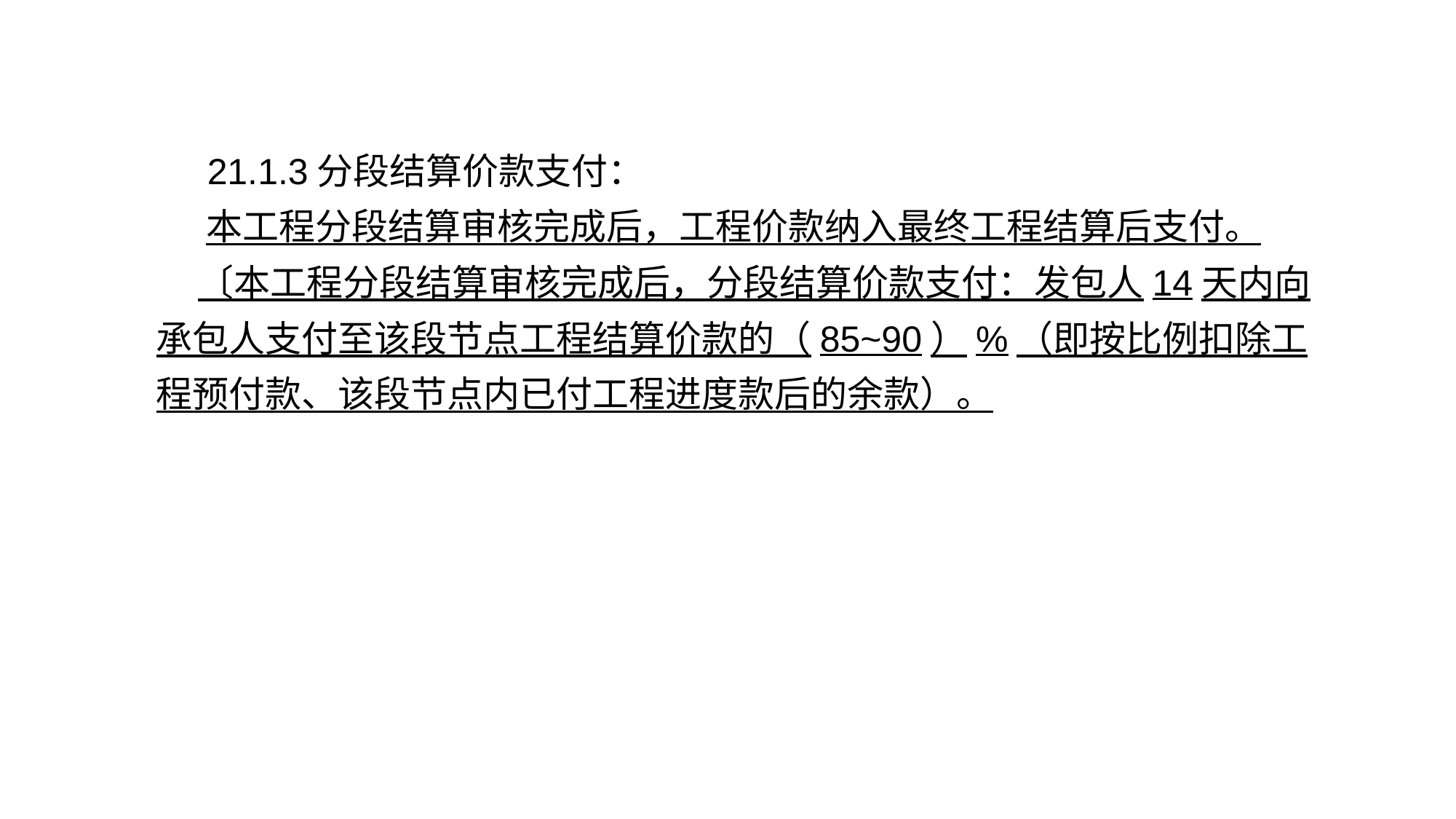

21.1.3分段结算价款支付：
     本工程分段结算审核完成后，工程价款纳入最终工程结算后支付。
    〔本工程分段结算审核完成后，分段结算价款支付：发包人14天内向承包人支付至该段节点工程结算价款的（85~90）%（即按比例扣除工程预付款、该段节点内已付工程进度款后的余款）。